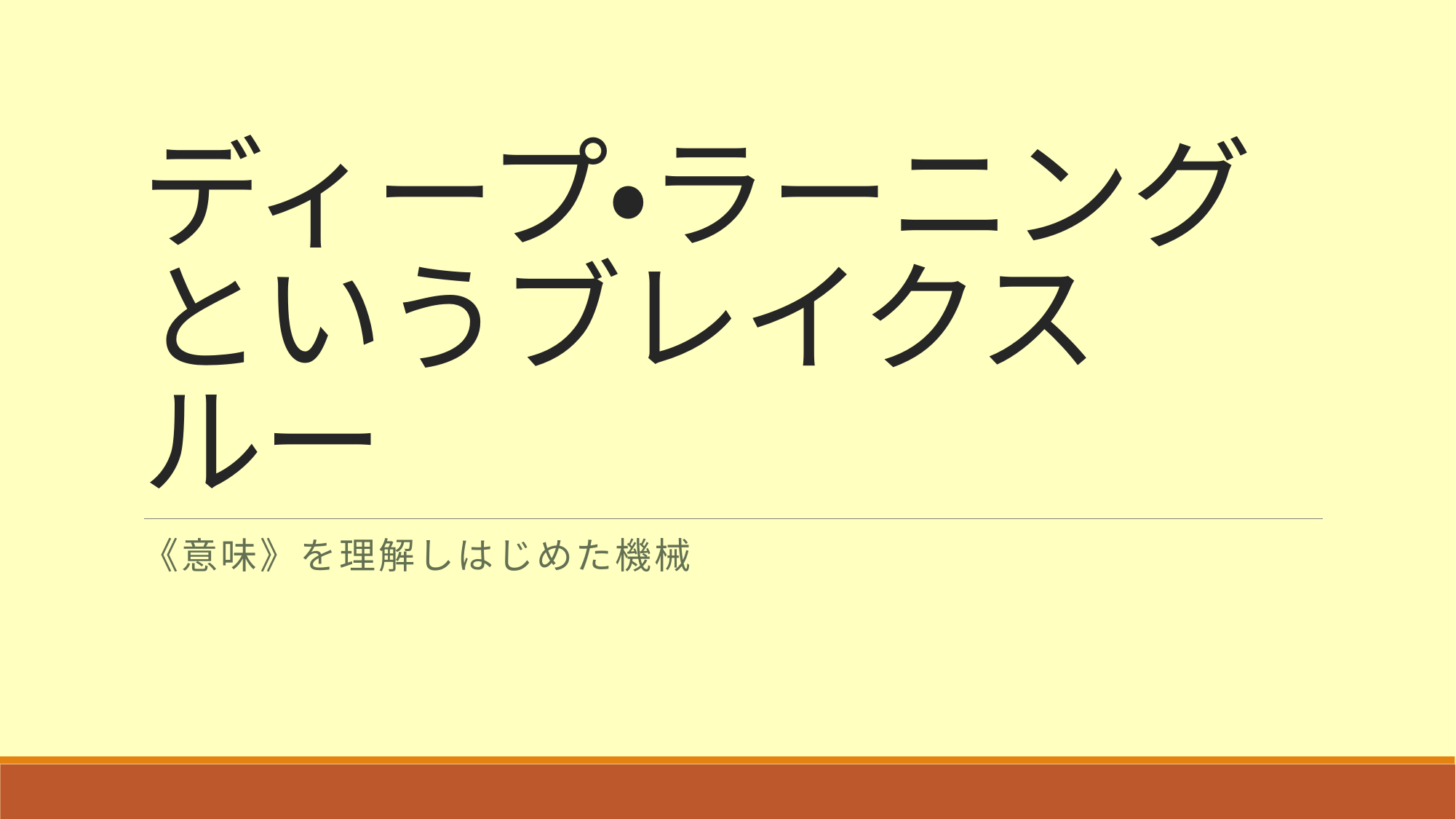

# ディープ・ラーニングというブレイクスルー
《意味》を理解しはじめた機械